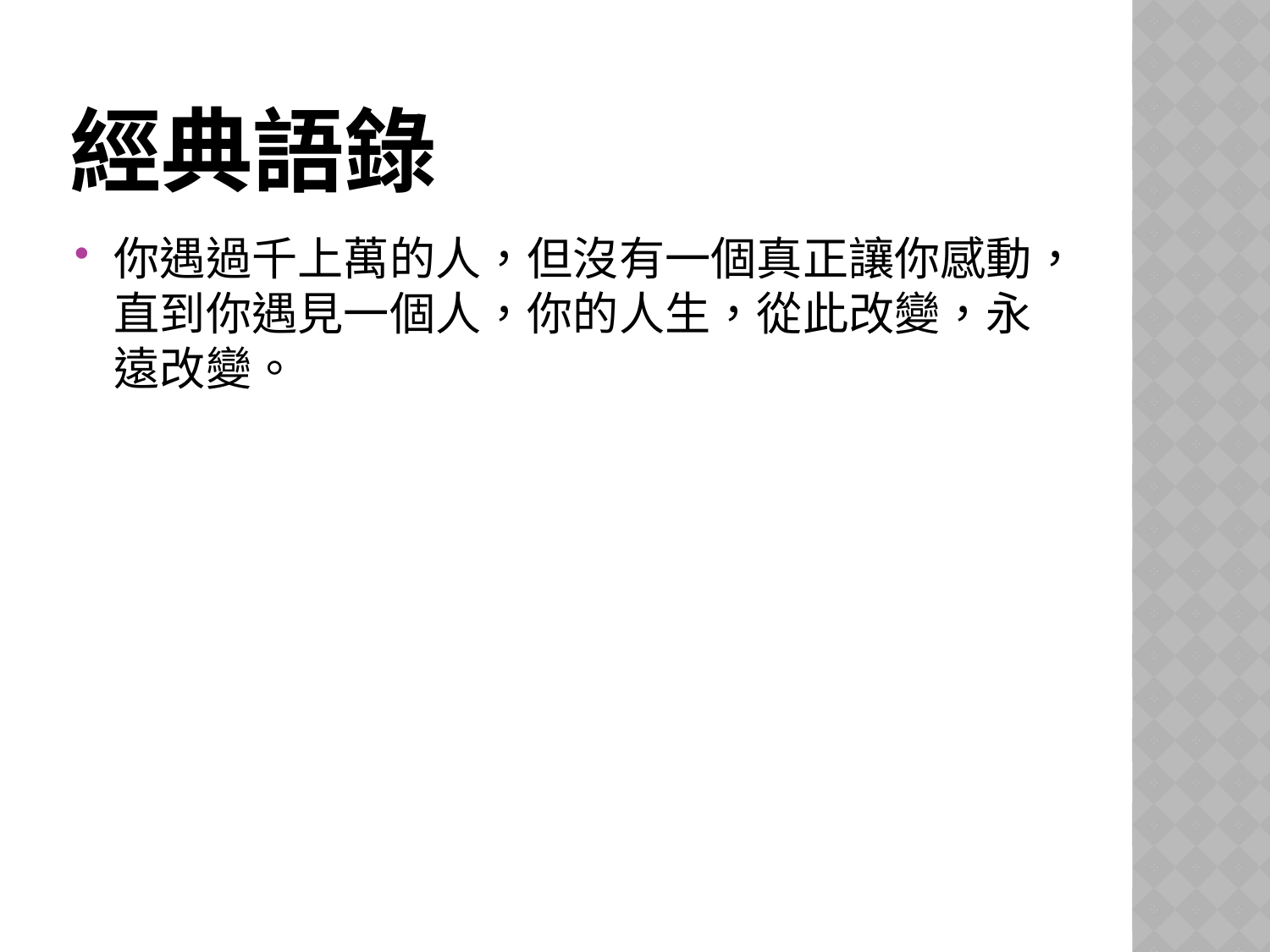

# 經典語錄
你遇過千上萬的人，但沒有一個真正讓你感動，直到你遇見一個人，你的人生，從此改變，永遠改變。